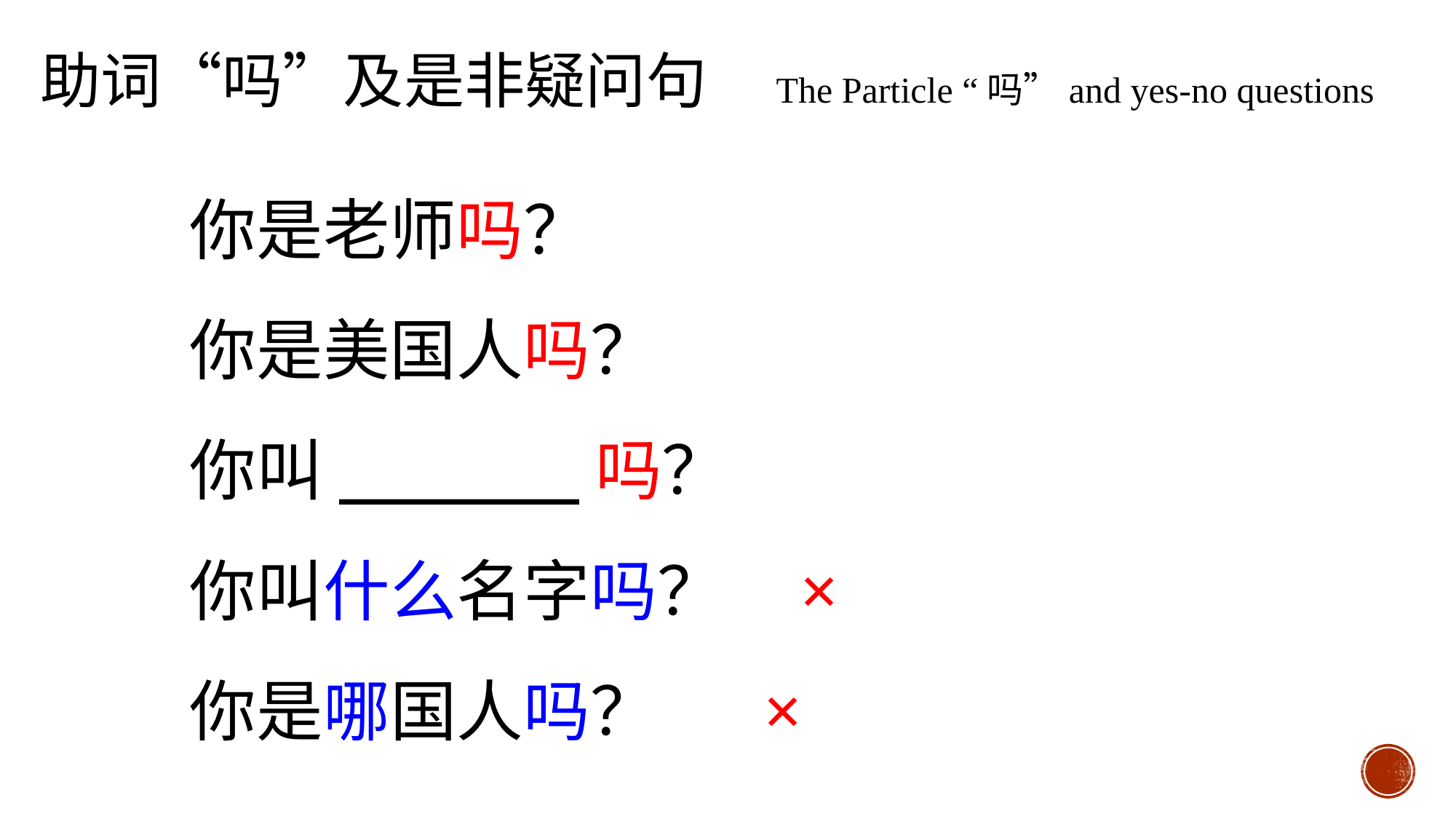

助词“吗”及是非疑问句    The Particle “吗”and yes-no questions
你是老师吗？
你是美国人吗？
你叫______吗？
你叫什么名字吗？    ×
你是哪国人吗？      ×